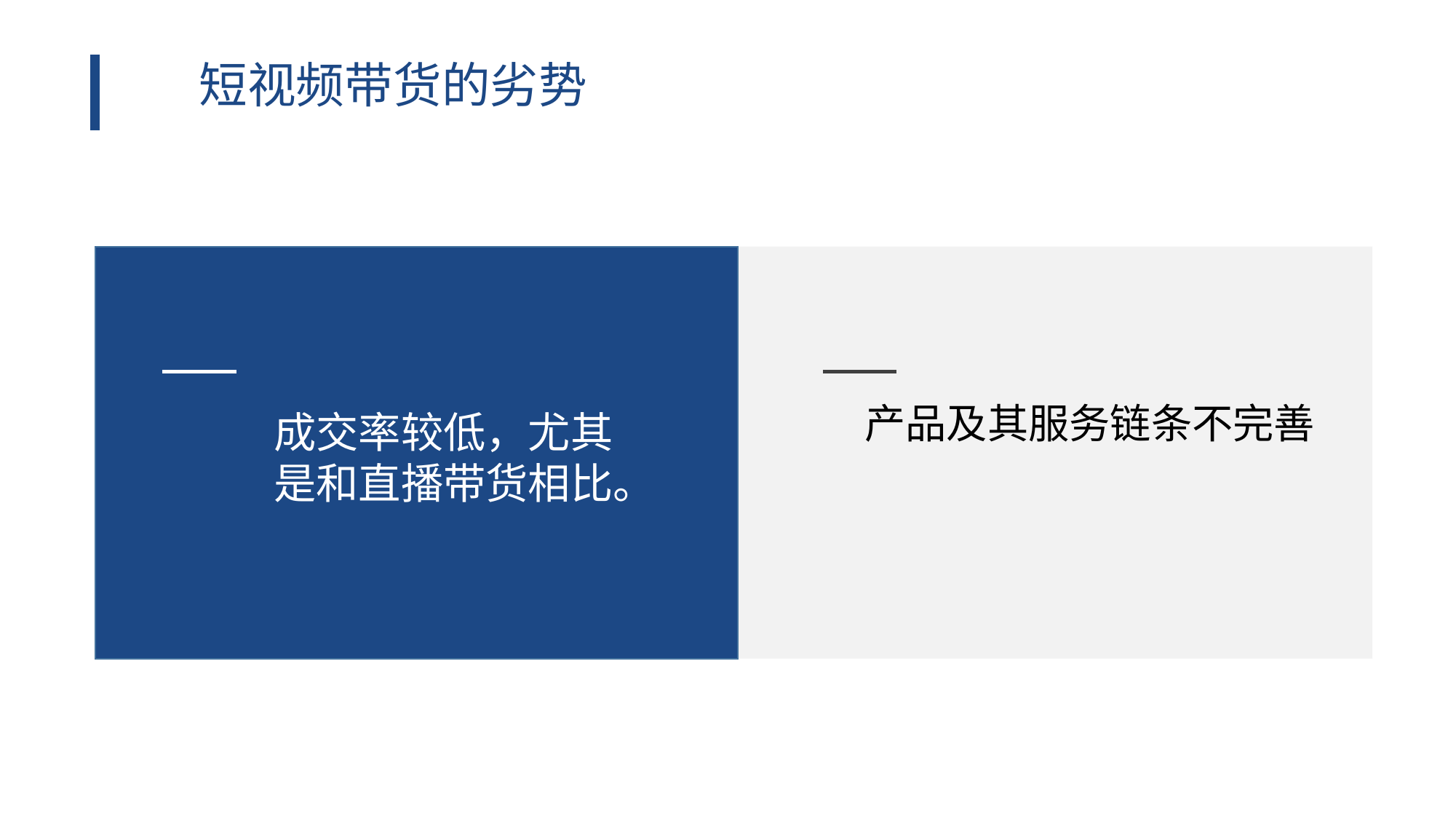

短视频带货的劣势

产品及其服务链条不完善
成交率较低，尤其是和直播带货相比。